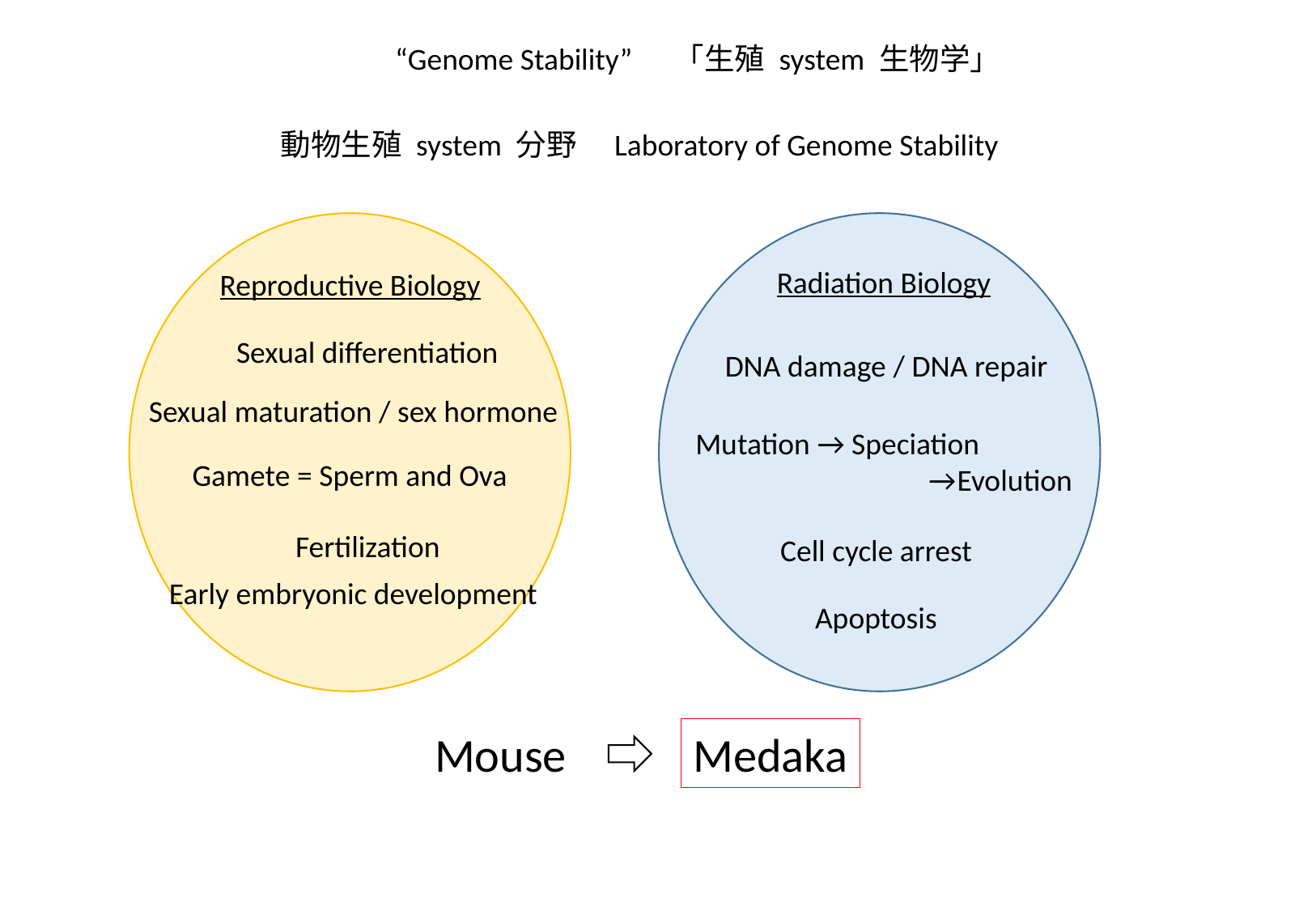

“Genome Stability”
「生殖 system 生物学」
動物生殖 system 分野　Laboratory of Genome Stability

Radiation Biology
DNA damage / DNA repair
Mutation → Speciation
                                  →Evolution
Cell cycle arrest
Apoptosis
Reproductive Biology
Sexual differentiation
Sexual maturation / sex hormone
Gamete = Sperm and Ova
Fertilization
Early embryonic development
Mouse
Medaka